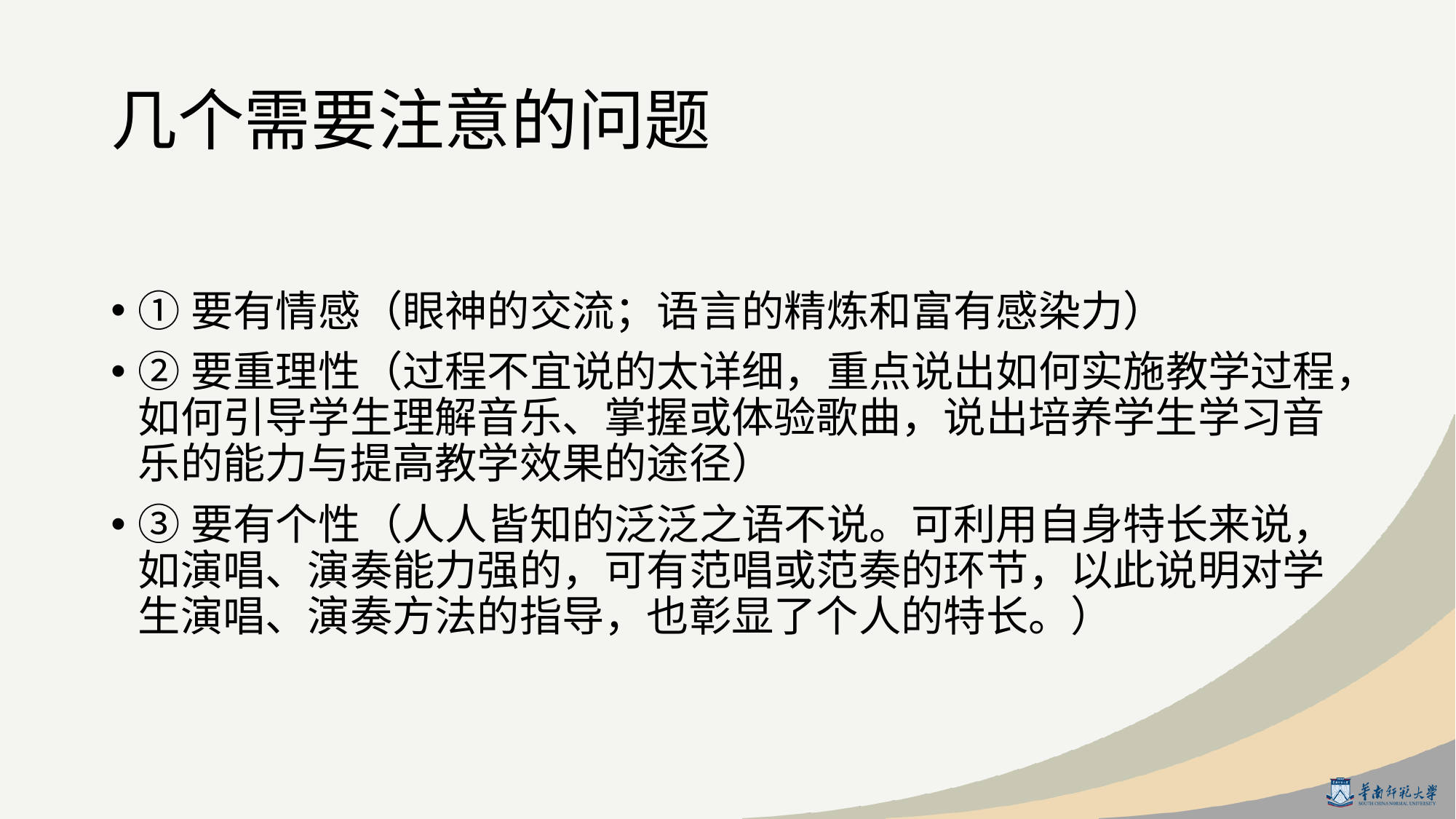

# 几个需要注意的问题

①要有情感（眼神的交流；语言的精炼和富有感染力）
②要重理性（过程不宜说的太详细，重点说出如何实施教学过程，如何引导学生理解音乐、掌握或体验歌曲，说出培养学生学习音乐的能力与提高教学效果的途径）
③要有个性（人人皆知的泛泛之语不说。可利用自身特长来说，如演唱、演奏能力强的，可有范唱或范奏的环节，以此说明对学生演唱、演奏方法的指导，也彰显了个人的特长。）